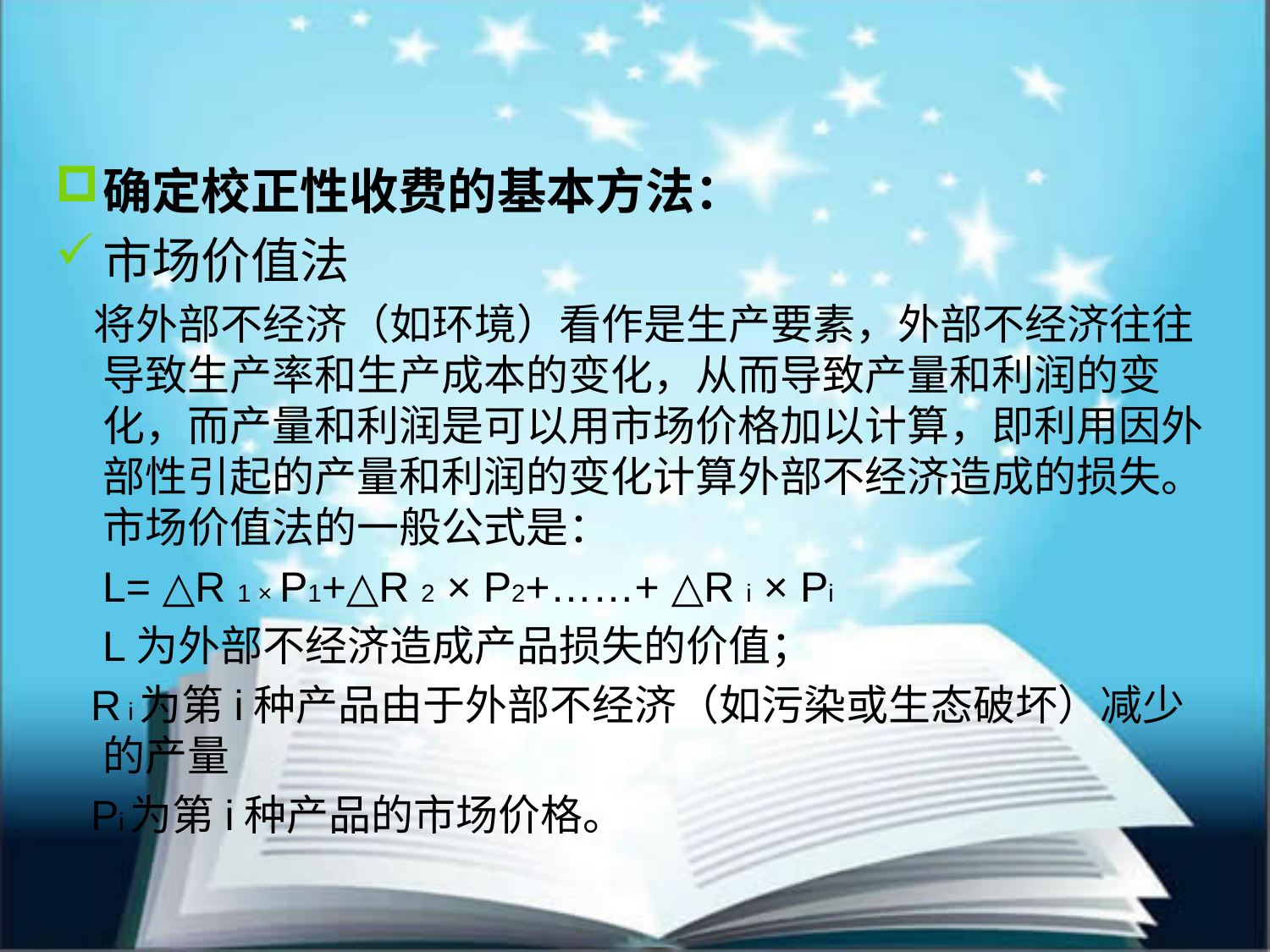

确定校正性收费的基本方法：
市场价值法
   将外部不经济（如环境）看作是生产要素，外部不经济往往导致生产率和生产成本的变化，从而导致产量和利润的变化，而产量和利润是可以用市场价格加以计算，即利用因外部性引起的产量和利润的变化计算外部不经济造成的损失。市场价值法的一般公式是：
    L= △R 1 × P1+△R 2 × P2+……+ △R i × Pi
    L为外部不经济造成产品损失的价值；
   R i为第i种产品由于外部不经济（如污染或生态破坏）减少的产量
   Pi为第i种产品的市场价格。